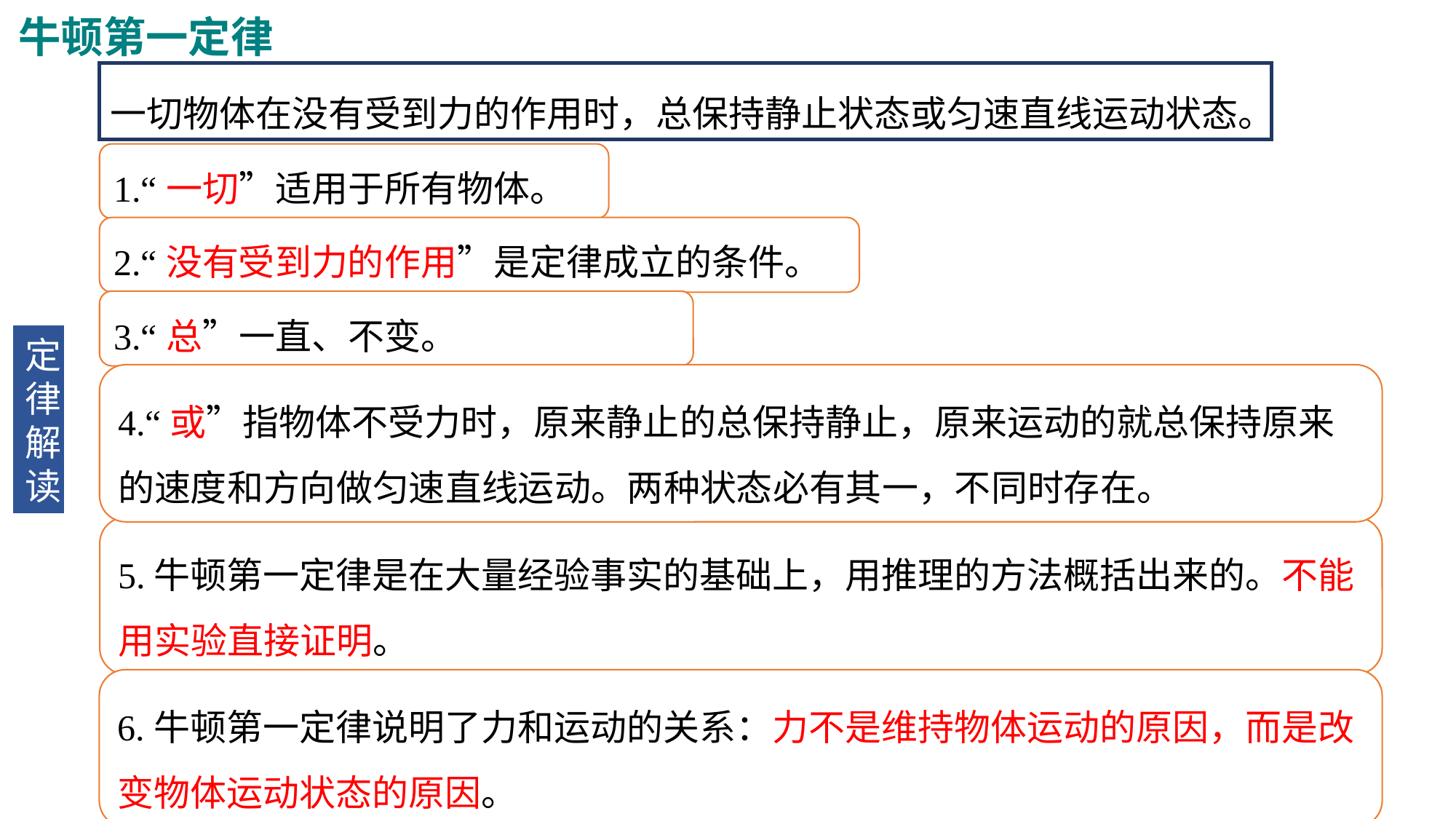

牛顿第一定律
一切物体在没有受到力的作用时，总保持静止状态或匀速直线运动状态。
1.“一切”适用于所有物体。
2.“没有受到力的作用”是定律成立的条件。
3.“总”一直、不变。
定律解读
4.“或”指物体不受力时，原来静止的总保持静止，原来运动的就总保持原来的速度和方向做匀速直线运动。两种状态必有其一，不同时存在。
5.牛顿第一定律是在大量经验事实的基础上，用推理的方法概括出来的。不能用实验直接证明。
6.牛顿第一定律说明了力和运动的关系：力不是维持物体运动的原因，而是改变物体运动状态的原因。